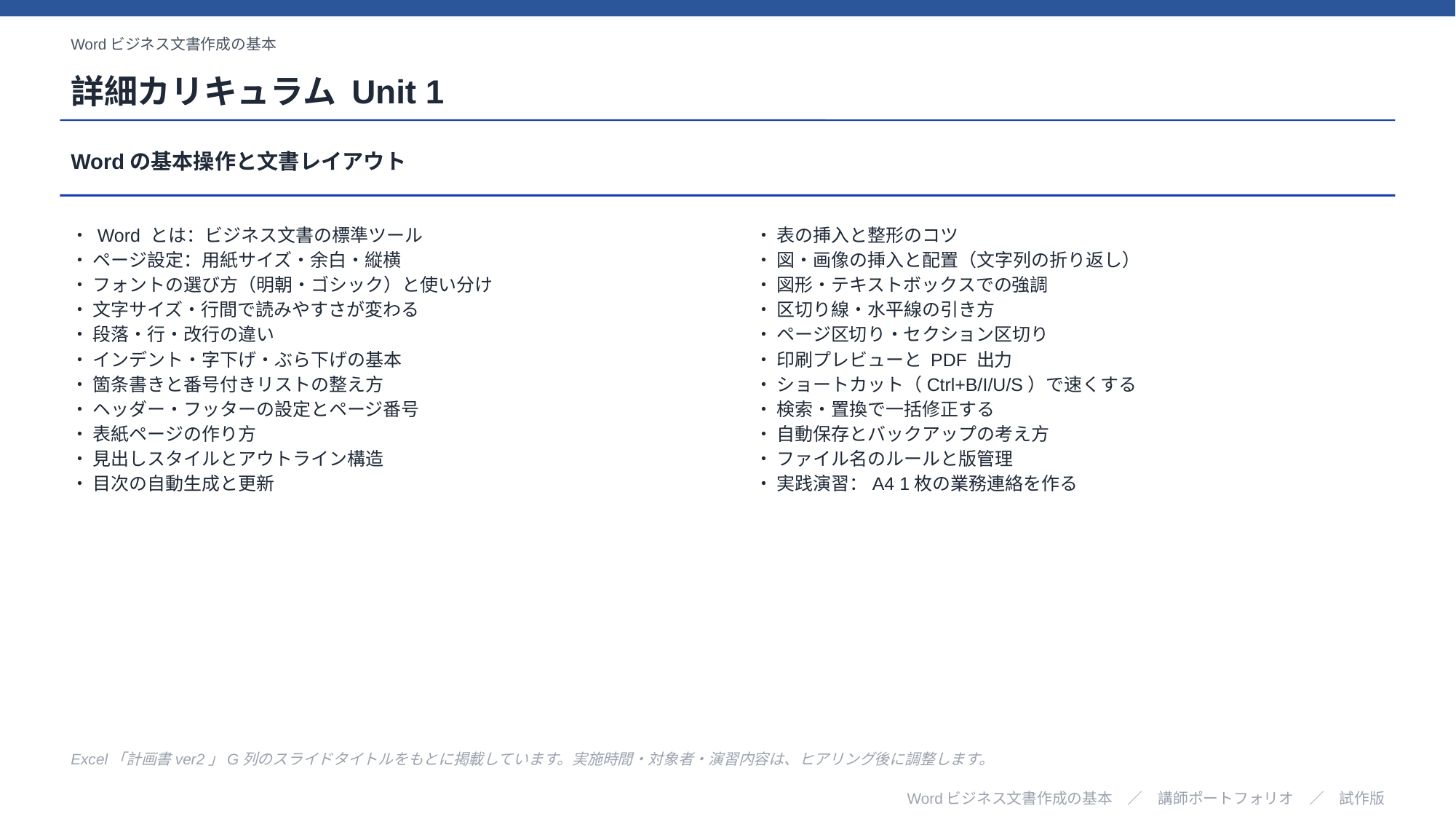

Wordビジネス文書作成の基本
詳細カリキュラム Unit 1

Wordの基本操作と文書レイアウト

・ Word とは：ビジネス文書の標準ツール
・ ページ設定：用紙サイズ・余白・縦横
・ フォントの選び方（明朝・ゴシック）と使い分け
・ 文字サイズ・行間で読みやすさが変わる
・ 段落・行・改行の違い
・ インデント・字下げ・ぶら下げの基本
・ 箇条書きと番号付きリストの整え方
・ ヘッダー・フッターの設定とページ番号
・ 表紙ページの作り方
・ 見出しスタイルとアウトライン構造
・ 目次の自動生成と更新
・ 表の挿入と整形のコツ
・ 図・画像の挿入と配置（文字列の折り返し）
・ 図形・テキストボックスでの強調
・ 区切り線・水平線の引き方
・ ページ区切り・セクション区切り
・ 印刷プレビューと PDF 出力
・ ショートカット（Ctrl+B/I/U/S）で速くする
・ 検索・置換で一括修正する
・ 自動保存とバックアップの考え方
・ ファイル名のルールと版管理
・ 実践演習：A4 1枚の業務連絡を作る
Excel「計画書ver2」G列のスライドタイトルをもとに掲載しています。実施時間・対象者・演習内容は、ヒアリング後に調整します。
Wordビジネス文書作成の基本　／　講師ポートフォリオ　／　試作版